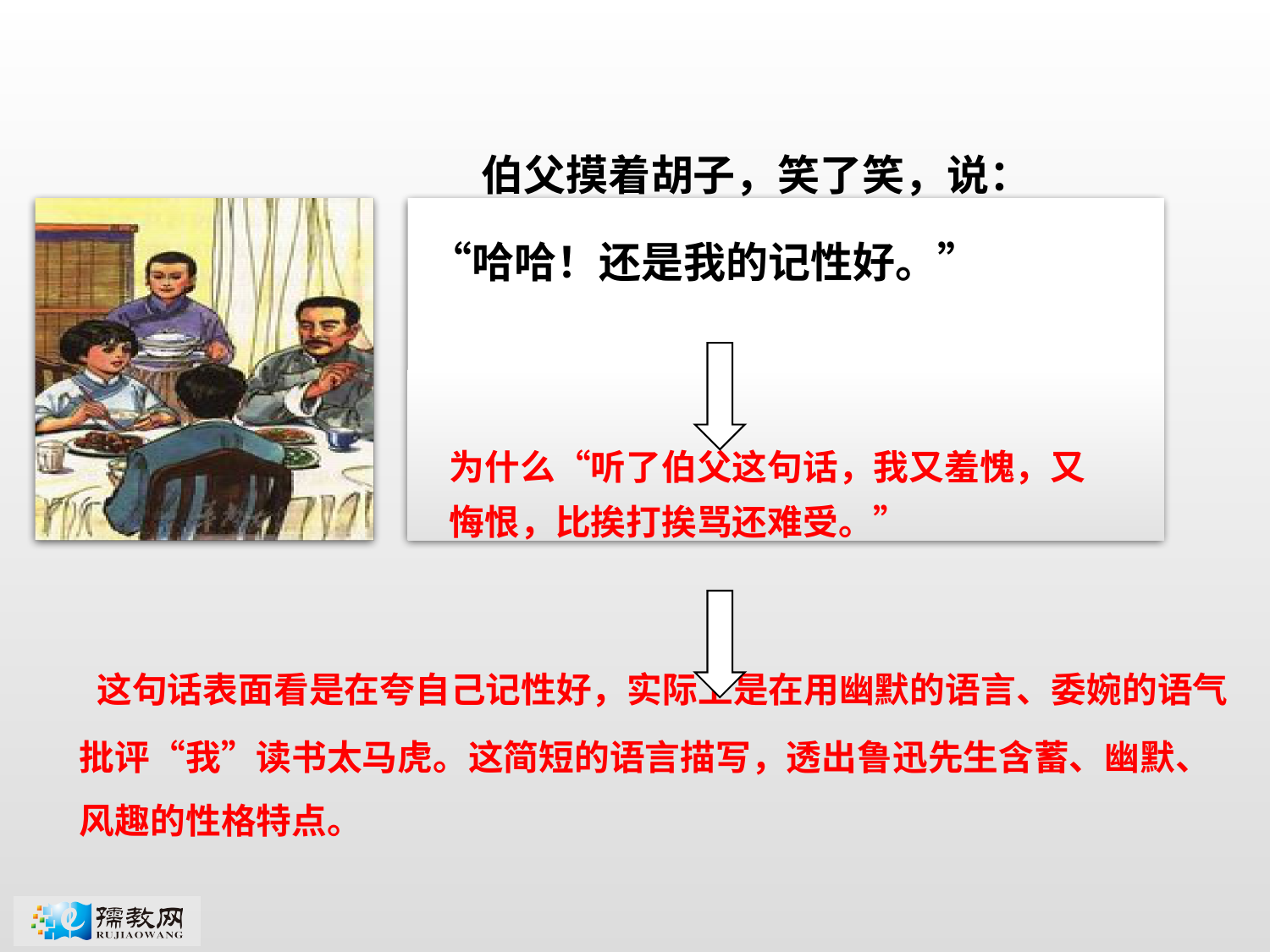

伯父摸着胡子，笑了笑，说：“哈哈！还是我的记性好。”

为什么“听了伯父这句话，我又羞愧，又悔恨，比挨打挨骂还难受。”

    这句话表面看是在夸自己记性好，实际上是在用幽默的语言、委婉的语气批评“我”读书太马虎。这简短的语言描写，透出鲁迅先生含蓄、幽默、风趣的性格特点。